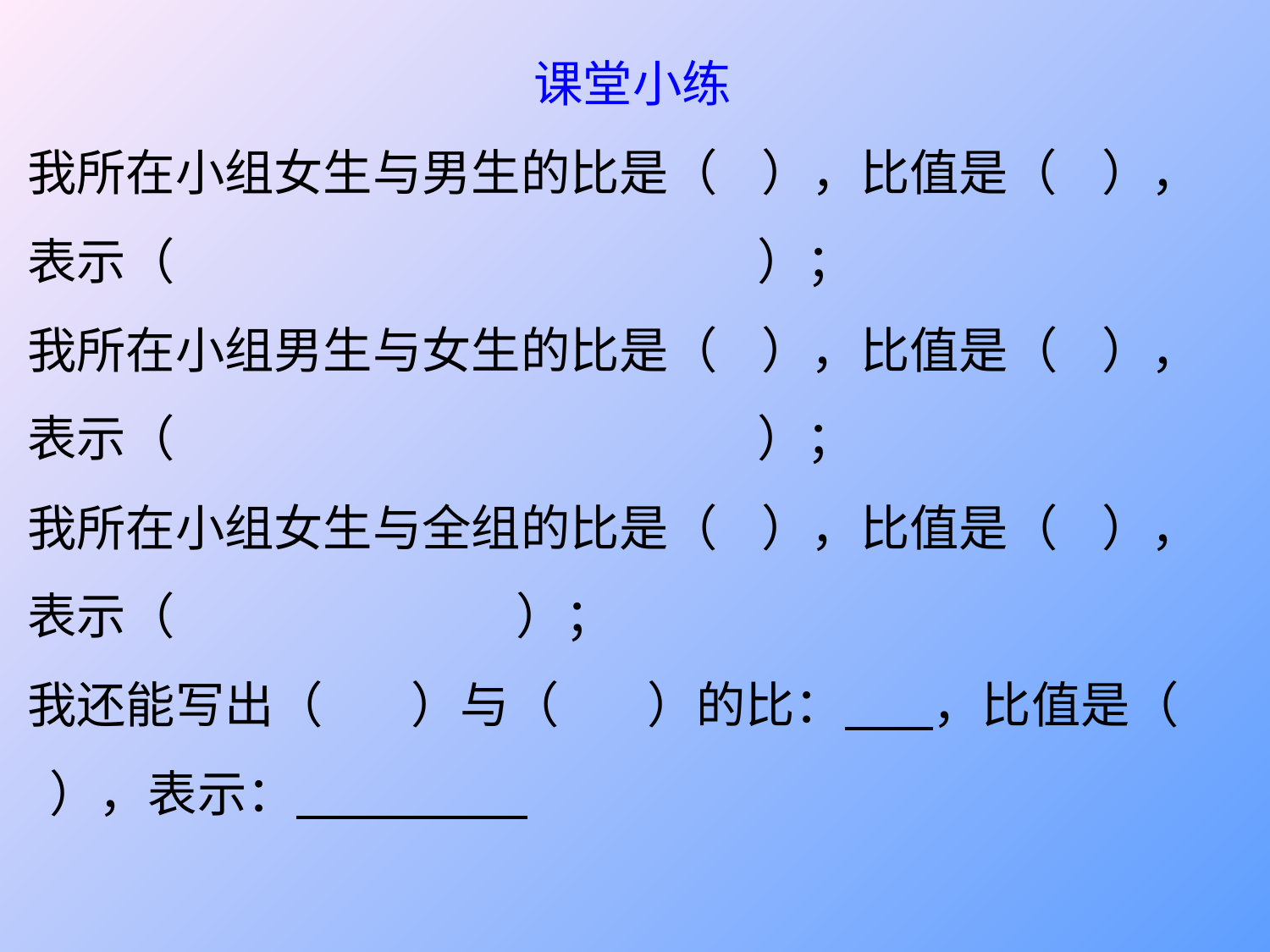

课堂小练
我所在小组女生与男生的比是（    ），比值是（    ），表示（                                                     ）；
我所在小组男生与女生的比是（    ），比值是（    ），表示（                                                     ）；
我所在小组女生与全组的比是（    ），比值是（    ），表示（                               ）；
我还能写出（        ）与（        ）的比：        ，比值是（        ），表示：